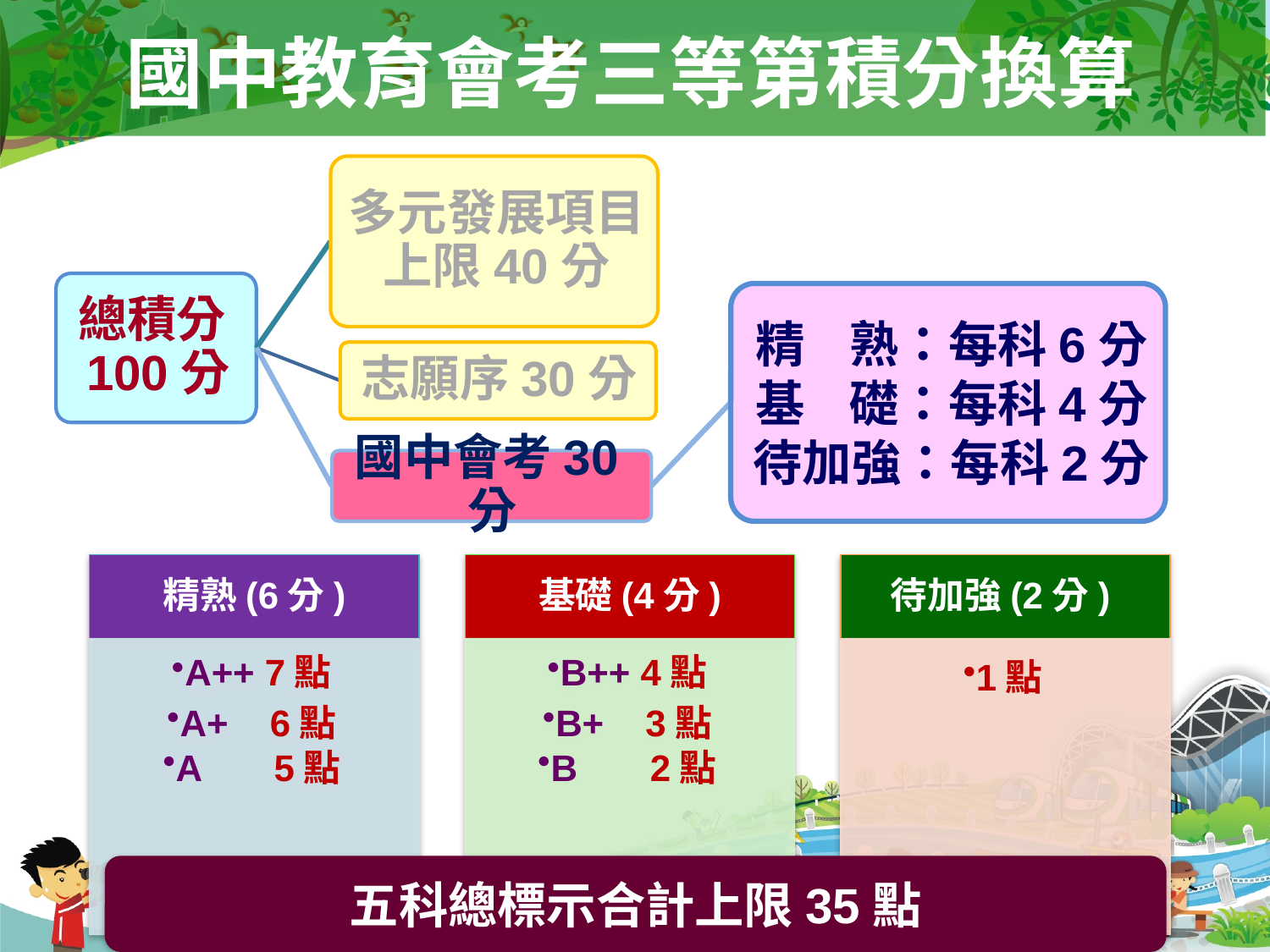

# 國中教育會考三等第積分換算

總積分100分

多元發展項目上限40分

志願序30分

國中會考30分

精    熟：每科6分
基    礎：每科4分
待加強：每科2分
精熟(6分)
A++ 7點
A+    6點
A       5點

基礎(4分)
B++ 4點
B+    3點
B       2點

待加強(2分)
1點
五科總標示合計上限35點